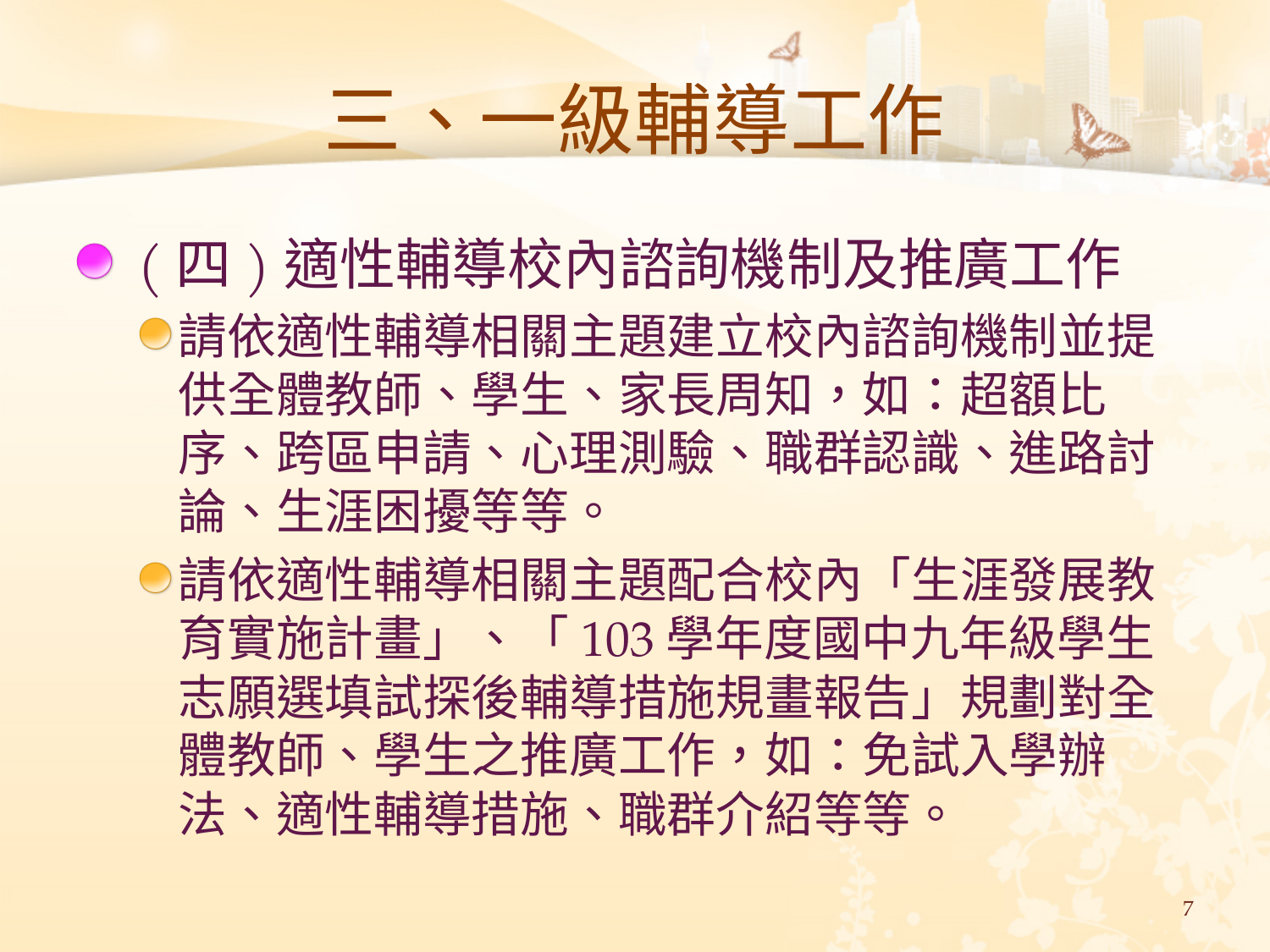

# 三、一級輔導工作
 (四)適性輔導校內諮詢機制及推廣工作
請依適性輔導相關主題建立校內諮詢機制並提供全體教師、學生、家長周知，如：超額比序、跨區申請、心理測驗、職群認識、進路討論、生涯困擾等等。
請依適性輔導相關主題配合校內「生涯發展教育實施計畫」、「103學年度國中九年級學生志願選填試探後輔導措施規畫報告」規劃對全體教師、學生之推廣工作，如：免試入學辦法、適性輔導措施、職群介紹等等。
7